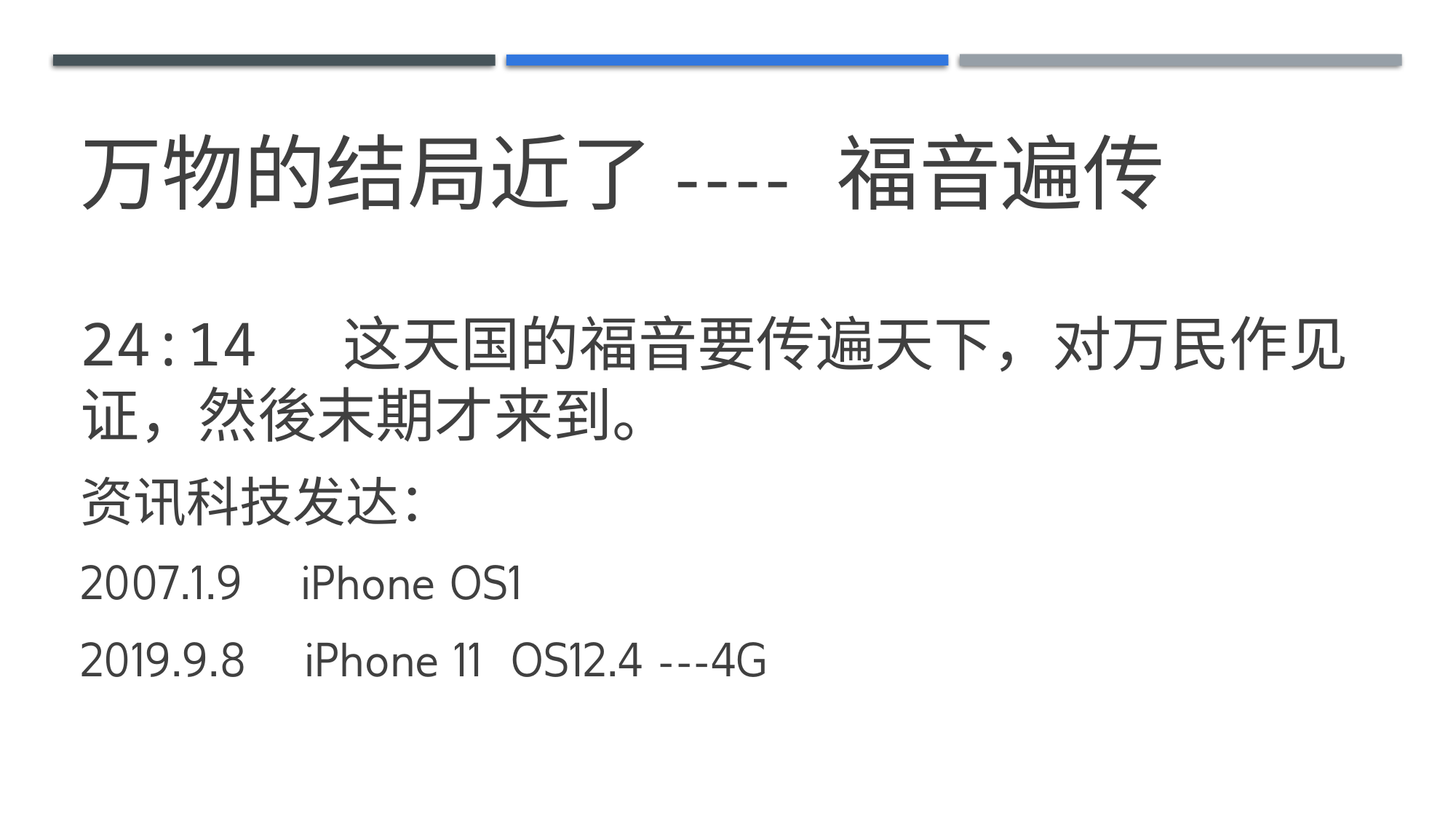

# 万物的结局近了---- 福音遍传
24:14  这天国的福音要传遍天下，对万民作见证，然後末期才来到。
资讯科技发达：
2007.1.9    iPhone OS1
2019.9.8    iPhone 11  OS12.4 ---4G